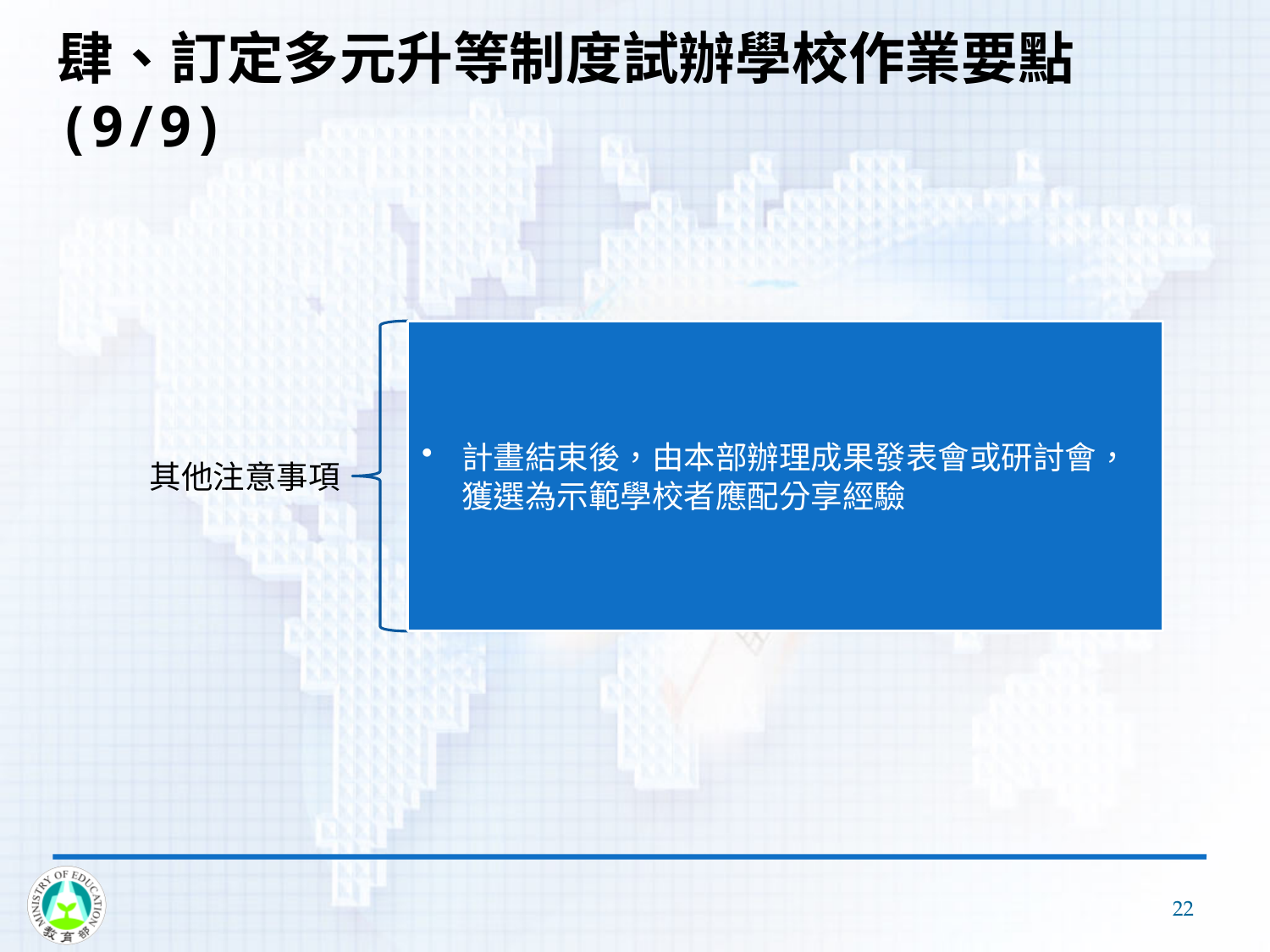

肆、訂定多元升等制度試辦學校作業要點(9/9)
其他注意事項
計畫結束後，由本部辦理成果發表會或研討會，獲選為示範學校者應配分享經驗
22